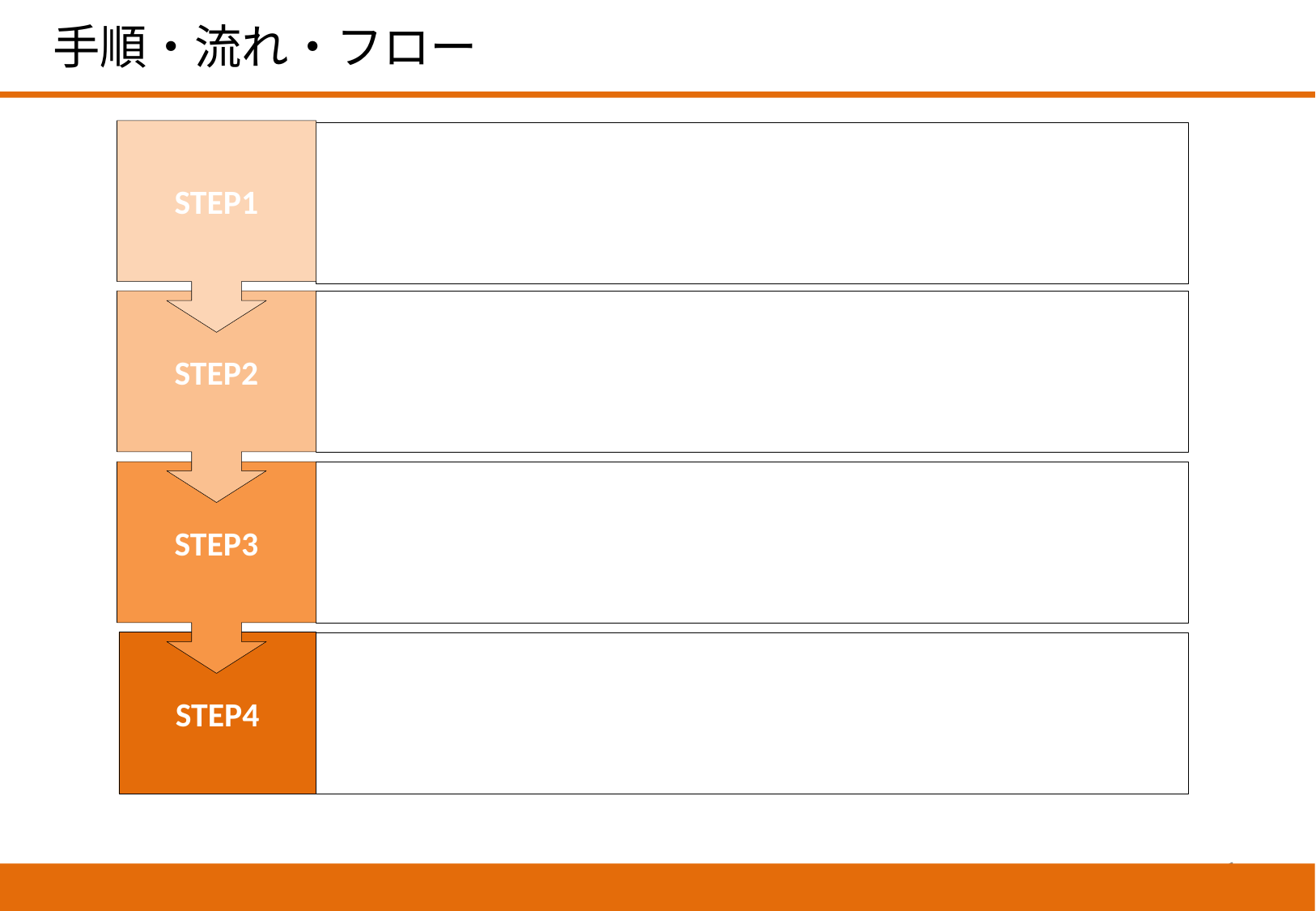

# 手順・流れ・フロー

STEP1

STEP2

STEP3

STEP4

1